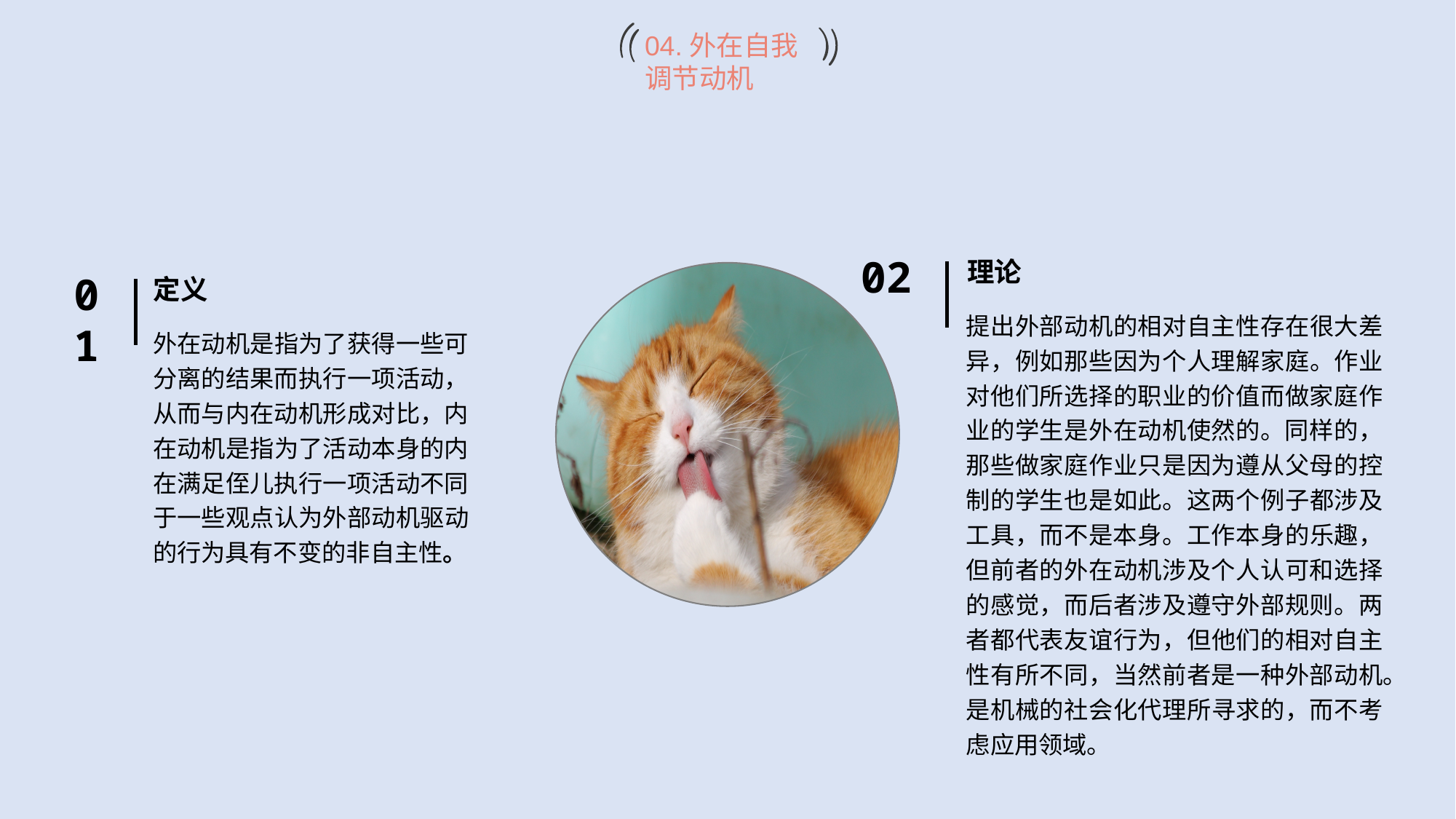

04.外在自我调节动机

02
理论
提出外部动机的相对自主性存在很大差异，例如那些因为个人理解家庭。作业对他们所选择的职业的价值而做家庭作业的学生是外在动机使然的。同样的，那些做家庭作业只是因为遵从父母的控制的学生也是如此。这两个例子都涉及工具，而不是本身。工作本身的乐趣，但前者的外在动机涉及个人认可和选择的感觉，而后者涉及遵守外部规则。两者都代表友谊行为，但他们的相对自主性有所不同，当然前者是一种外部动机。是机械的社会化代理所寻求的，而不考虑应用领域。

01
定义
外在动机是指为了获得一些可分离的结果而执行一项活动，从而与内在动机形成对比，内在动机是指为了活动本身的内在满足侄儿执行一项活动不同于一些观点认为外部动机驱动的行为具有不变的非自主性。